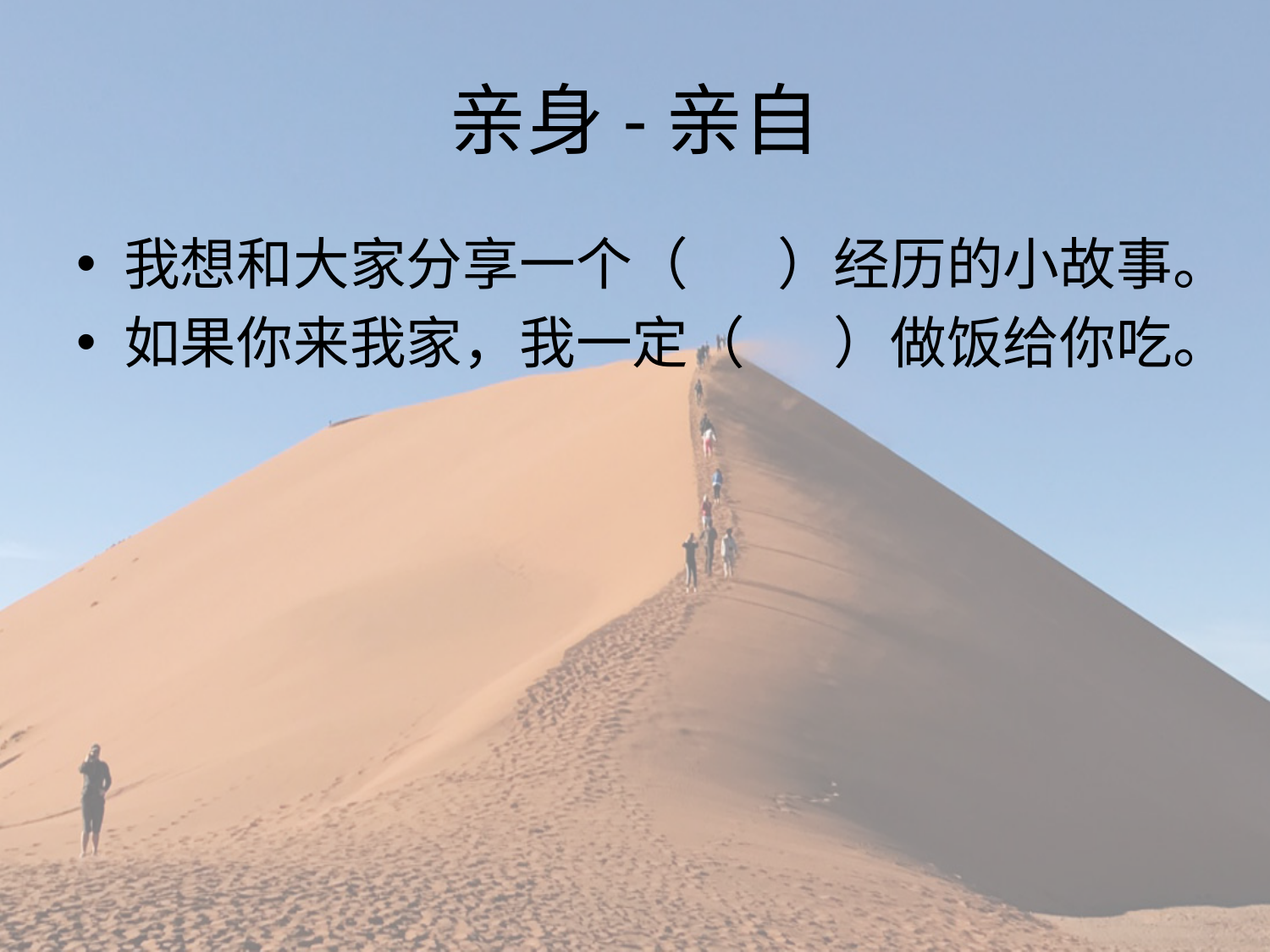

# 亲身-亲自
我想和大家分享一个（       ）经历的小故事。
如果你来我家，我一定（       ）做饭给你吃。